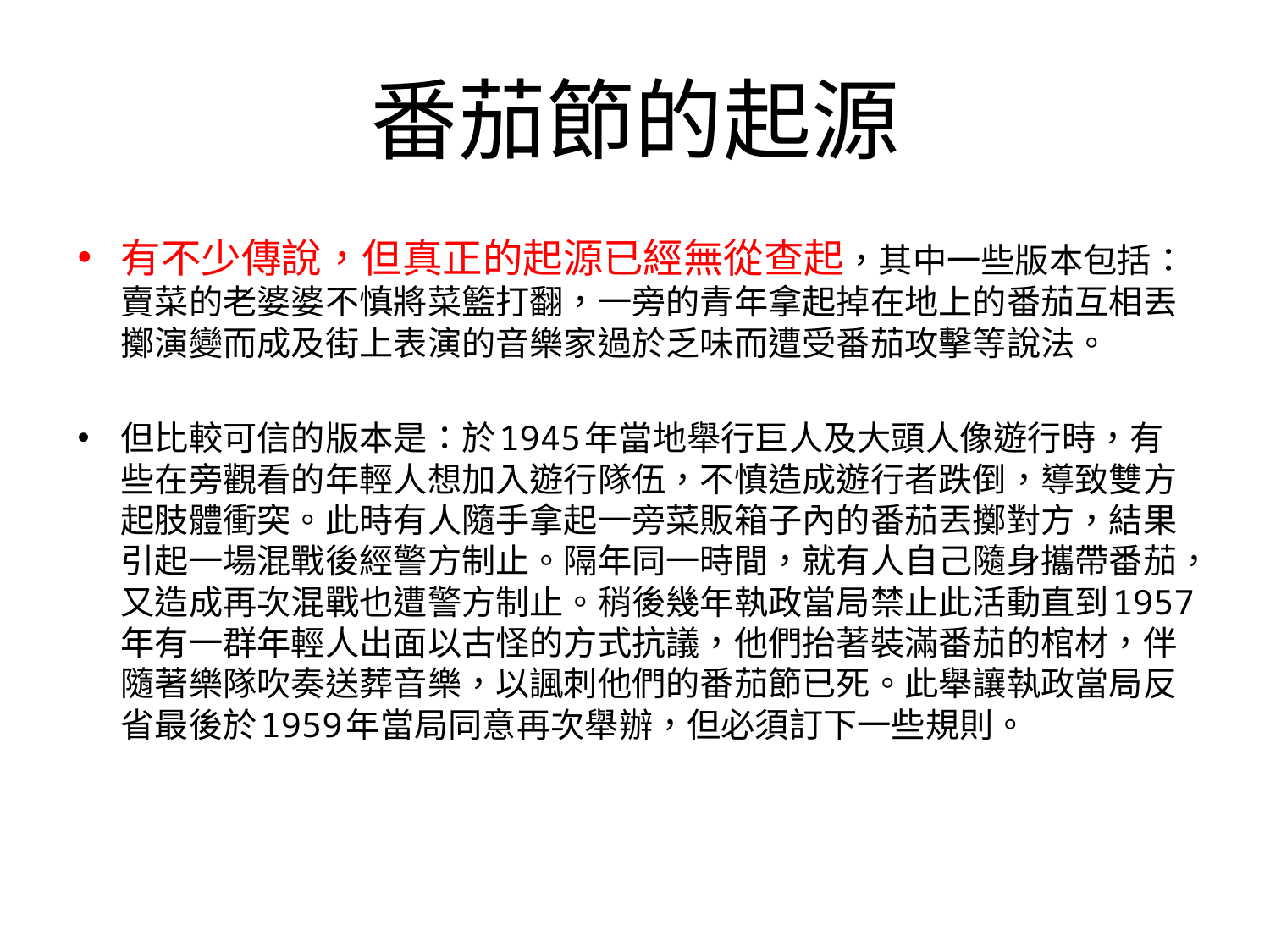

# 番茄節的起源
有不少傳說，但真正的起源已經無從查起，其中一些版本包括：賣菜的老婆婆不慎將菜籃打翻，一旁的青年拿起掉在地上的番茄互相丟擲演變而成及街上表演的音樂家過於乏味而遭受番茄攻擊等說法。

但比較可信的版本是：於1945年當地舉行巨人及大頭人像遊行時，有些在旁觀看的年輕人想加入遊行隊伍，不慎造成遊行者跌倒，導致雙方起肢體衝突。此時有人隨手拿起一旁菜販箱子內的番茄丟擲對方，結果引起一場混戰後經警方制止。隔年同一時間，就有人自己隨身攜帶番茄，又造成再次混戰也遭警方制止。稍後幾年執政當局禁止此活動直到1957年有一群年輕人出面以古怪的方式抗議，他們抬著裝滿番茄的棺材，伴隨著樂隊吹奏送葬音樂，以諷刺他們的番茄節已死。此舉讓執政當局反省最後於1959年當局同意再次舉辦，但必須訂下一些規則。